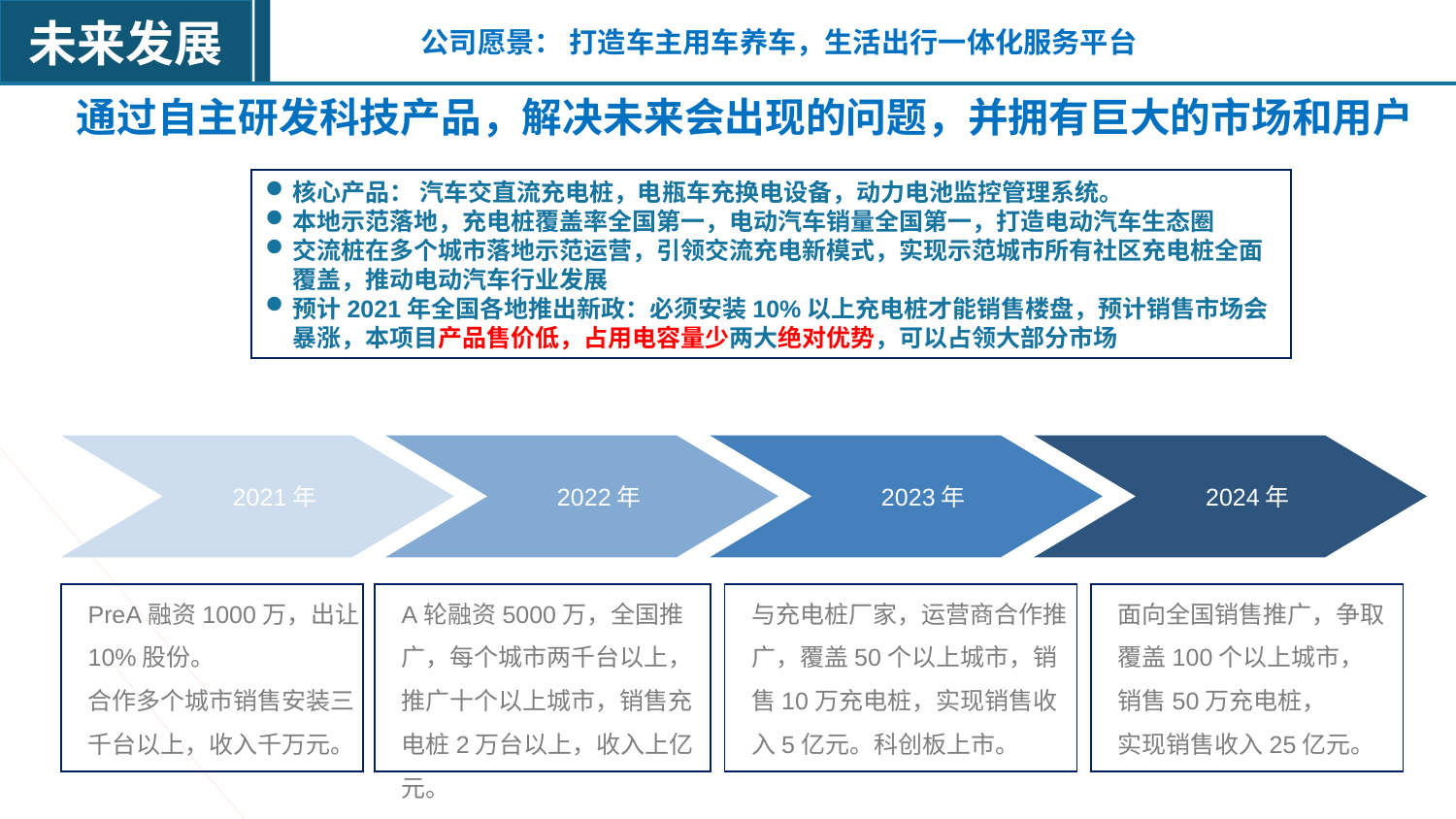

未来发展

公司愿景： 打造车主用车养车，生活出行一体化服务平台
通过自主研发科技产品，解决未来会出现的问题，并拥有巨大的市场和用户
核心产品： 汽车交直流充电桩，电瓶车充换电设备，动力电池监控管理系统。
本地示范落地，充电桩覆盖率全国第一，电动汽车销量全国第一，打造电动汽车生态圈
交流桩在多个城市落地示范运营，引领交流充电新模式，实现示范城市所有社区充电桩全面覆盖，推动电动汽车行业发展
预计2021年全国各地推出新政：必须安装10%以上充电桩才能销售楼盘，预计销售市场会暴涨，本项目产品售价低，占用电容量少两大绝对优势，可以占领大部分市场
2021年
2022年
2023年
2024年
PreA融资1000万，出让10%股份。
合作多个城市销售安装三千台以上，收入千万元。
A轮融资5000万，全国推广，每个城市两千台以上，推广十个以上城市，销售充电桩2万台以上，收入上亿元。
与充电桩厂家，运营商合作推广，覆盖50个以上城市，销售10万充电桩，实现销售收入5亿元。科创板上市。
面向全国销售推广，争取覆盖100个以上城市，
销售50万充电桩，
实现销售收入25亿元。